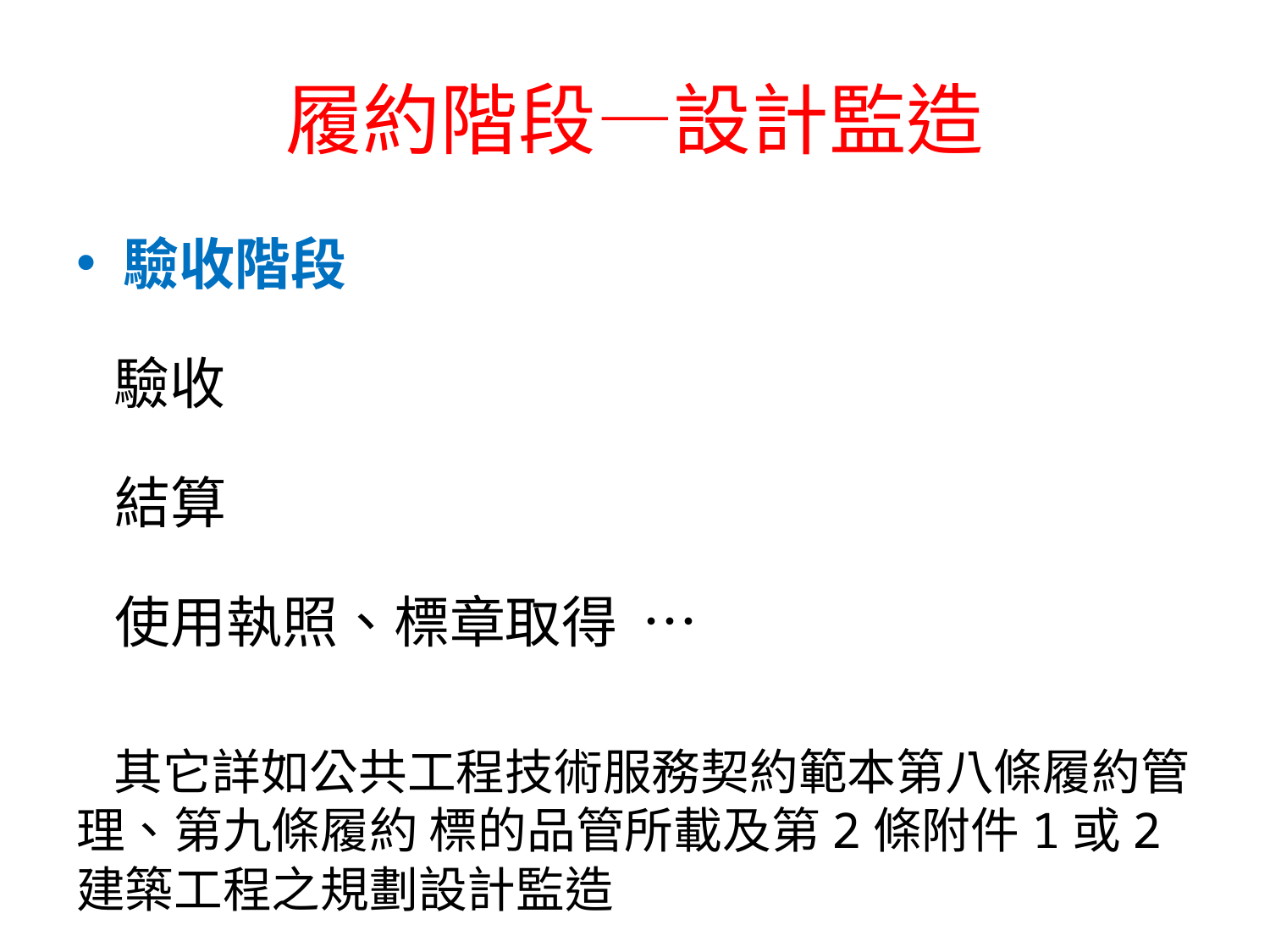

# 履約階段—設計監造
驗收階段
   驗收
  結算
  使用執照、標章取得  …

   其它詳如公共工程技術服務契約範本第八條履約管理、第九條履約 標的品管所載及第2條附件1或2 建築工程之規劃設計監造